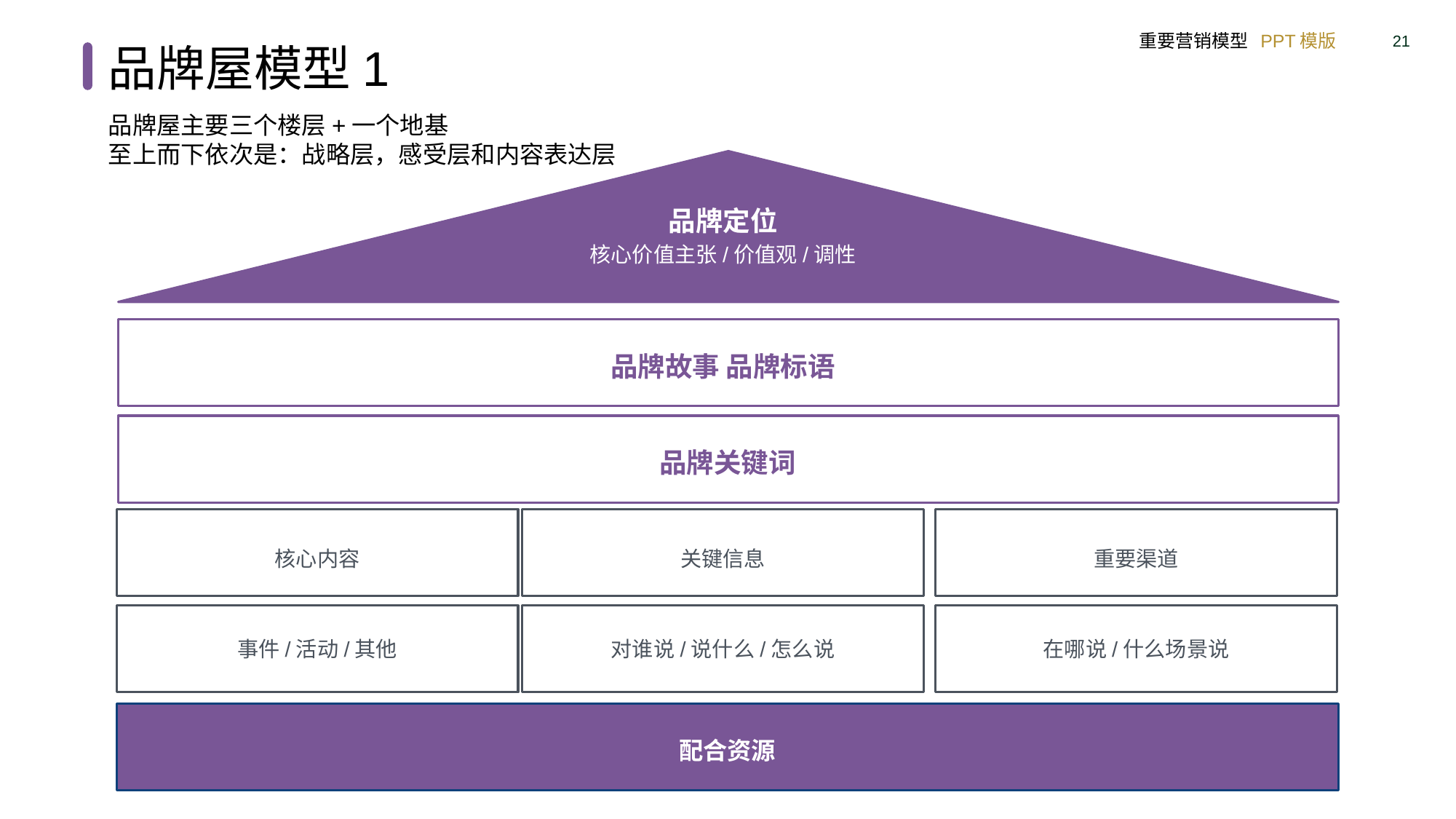

品牌屋模型1
品牌屋主要三个楼层+一个地基
至上而下依次是：战略层，感受层和内容表达层

品牌定位
核心价值主张/价值观/调性

品牌故事 品牌标语

品牌关键词

核心内容
关键信息
重要渠道

事件/活动/其他
对谁说/说什么/怎么说
在哪说/什么场景说
配合资源